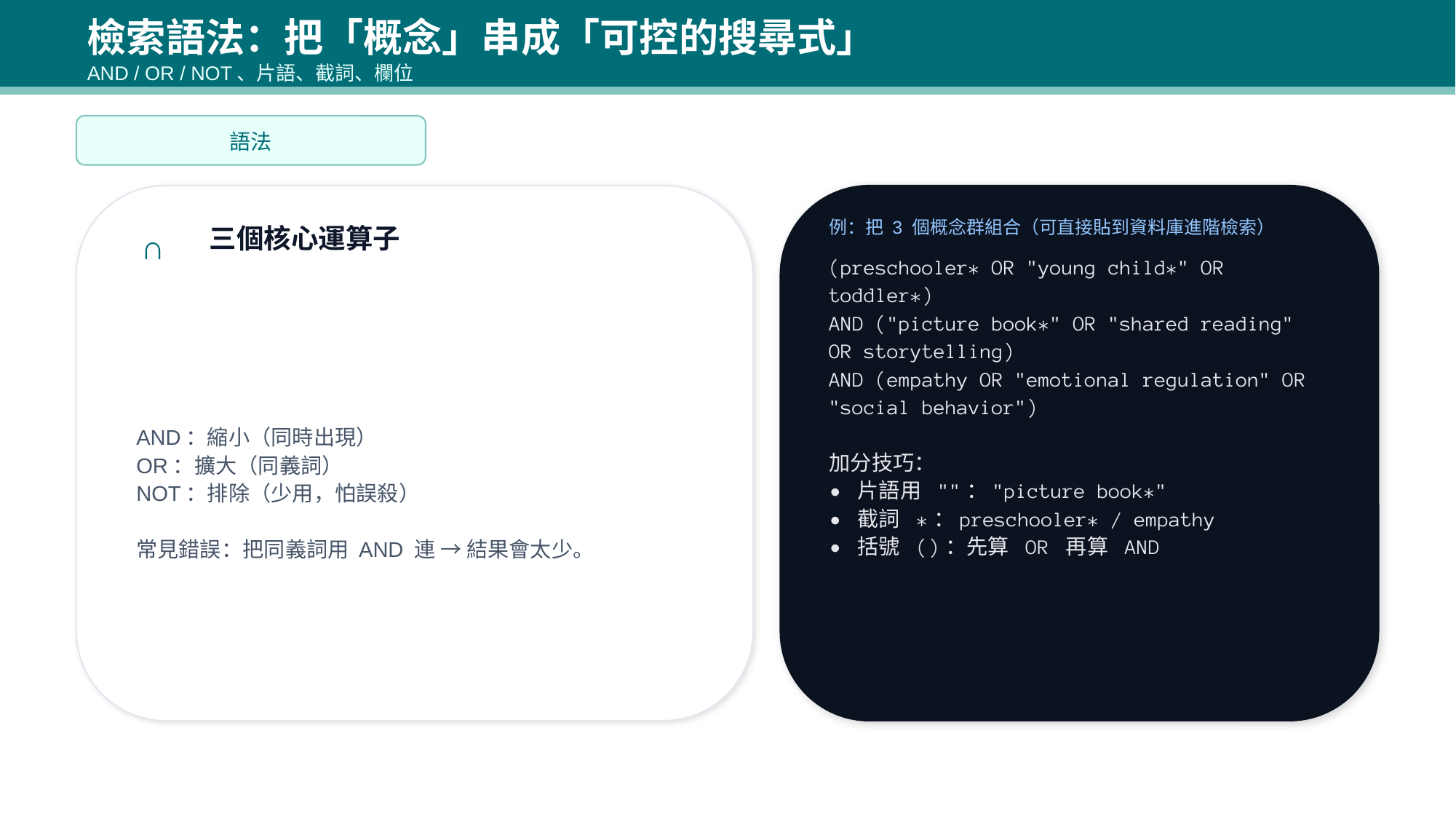

檢索語法：把「概念」串成「可控的搜尋式」
AND / OR / NOT、片語、截詞、欄位

語法

例：把 3 個概念群組合（可直接貼到資料庫進階檢索）
∩
三個核心運算子
(preschooler* OR "young child*" OR toddler*)
AND ("picture book*" OR "shared reading" OR storytelling)
AND (empathy OR "emotional regulation" OR "social behavior")

加分技巧：
• 片語用 ""："picture book*"
• 截詞 *：preschooler* / empathy
• 括號 ()：先算 OR 再算 AND
AND：縮小（同時出現）
OR：擴大（同義詞）
NOT：排除（少用，怕誤殺）

常見錯誤：把同義詞用 AND 連 → 結果會太少。